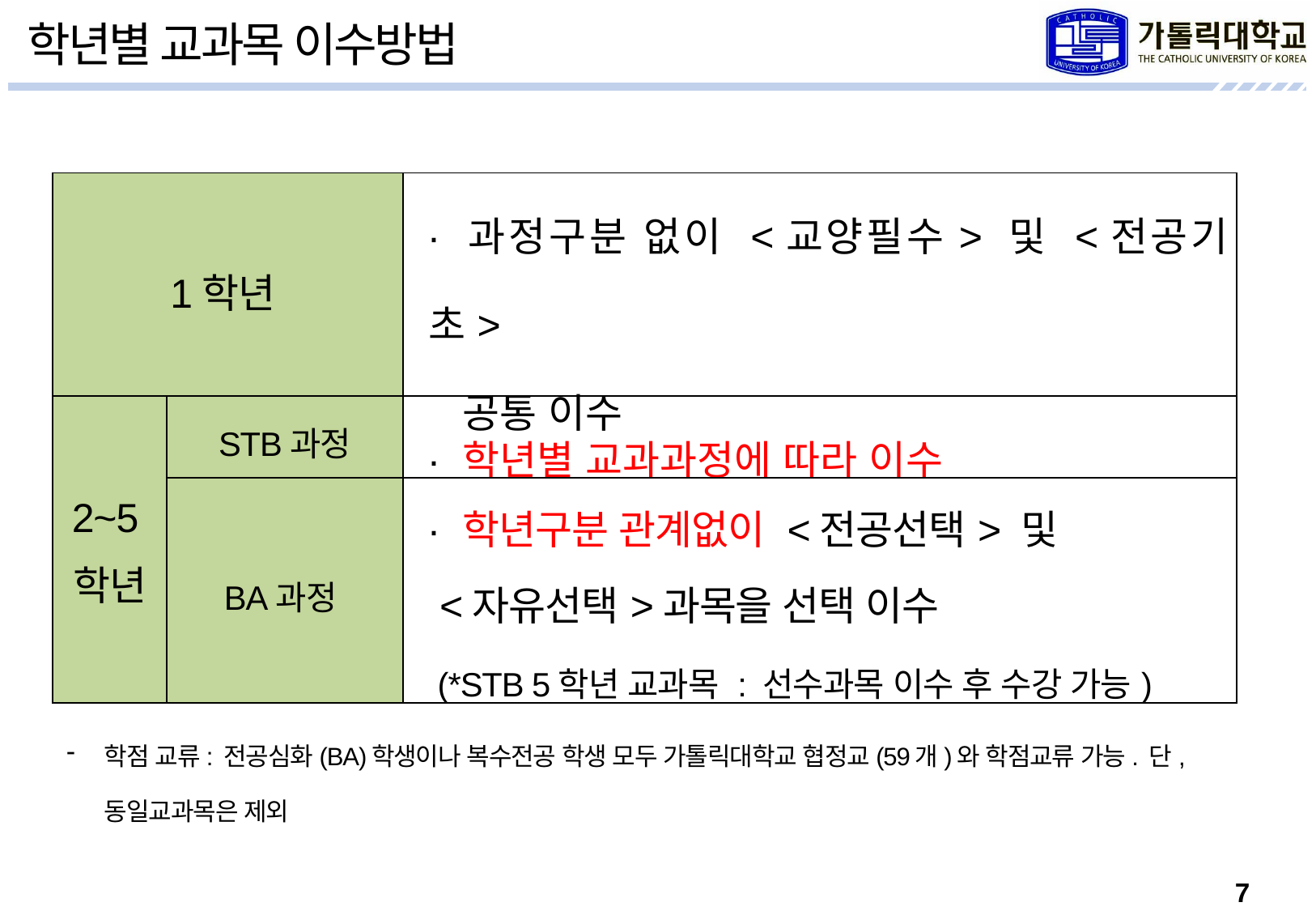

학년별 교과목 이수방법
| 1학년 |  | ∙ 과정구분 없이 <교양필수> 및 <전공기초> 공통 이수 |
| --- | --- | --- |
| 2~5학년 | STB과정 | ∙ 학년별 교과과정에 따라 이수 |
|  | BA과정 | ∙ 학년구분 관계없이 <전공선택> 및 <자유선택>과목을 선택 이수 (\*STB 5학년 교과목 : 선수과목 이수 후 수강 가능) |

학점 교류: 전공심화(BA)학생이나 복수전공 학생 모두 가톨릭대학교 협정교(59개)와 학점교류 가능. 단, 동일교과목은 제외